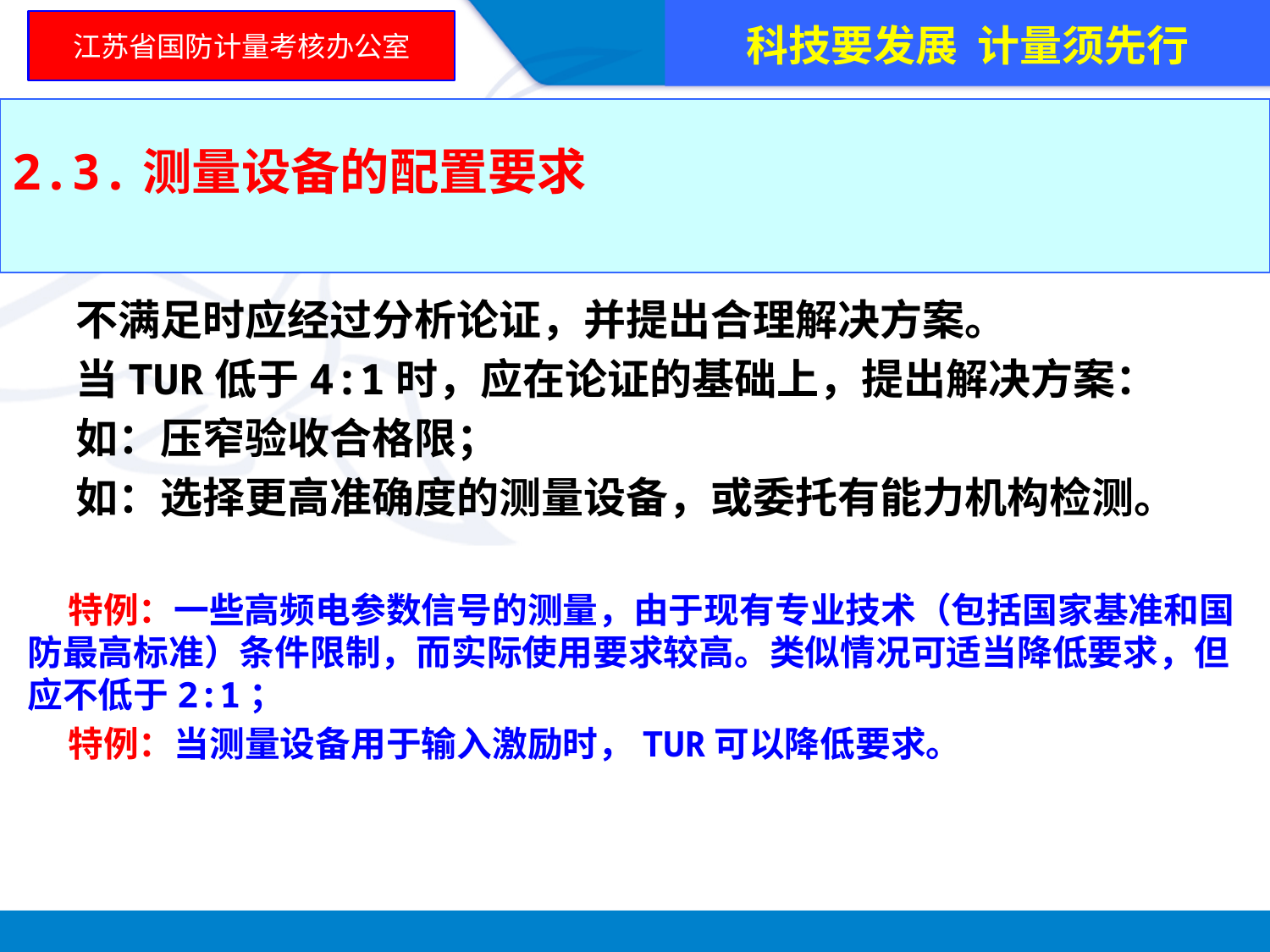

科技要发展  计量须先行
江苏省国防计量考核办公室
2.3.测量设备的配置要求

    不满足时应经过分析论证，并提出合理解决方案。
    当TUR低于4:1时，应在论证的基础上，提出解决方案：
    如：压窄验收合格限；
    如：选择更高准确度的测量设备，或委托有能力机构检测。

    特例：一些高频电参数信号的测量，由于现有专业技术（包括国家基准和国防最高标准）条件限制，而实际使用要求较高。类似情况可适当降低要求，但应不低于2:1；
    特例：当测量设备用于输入激励时，TUR可以降低要求。